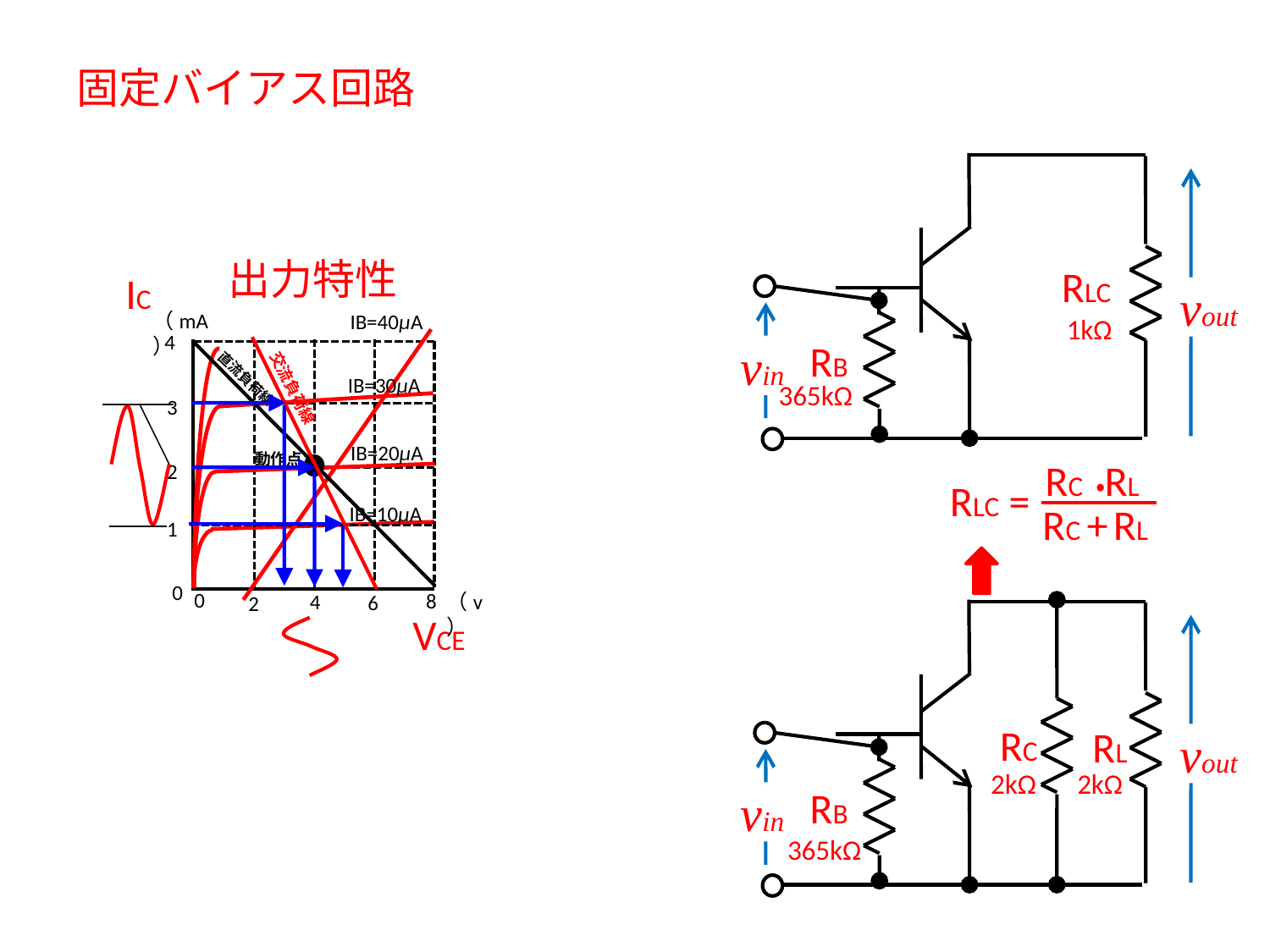

固定バイアス回路

出力特性
（mA）
IB=40μA
4
IB=30μA
3
IB=20μA
2
IB=10μA
1

0

0
8
（v）
4
6
2
VCE

RLC
IC

vout

1kΩ

RB
vin

直流負荷線
365kΩ
交流負荷線

動作点
RC ・
RL

RLC =

RC +
RL

RC
RL

vout

2kΩ
2kΩ
RB
vin

365kΩ